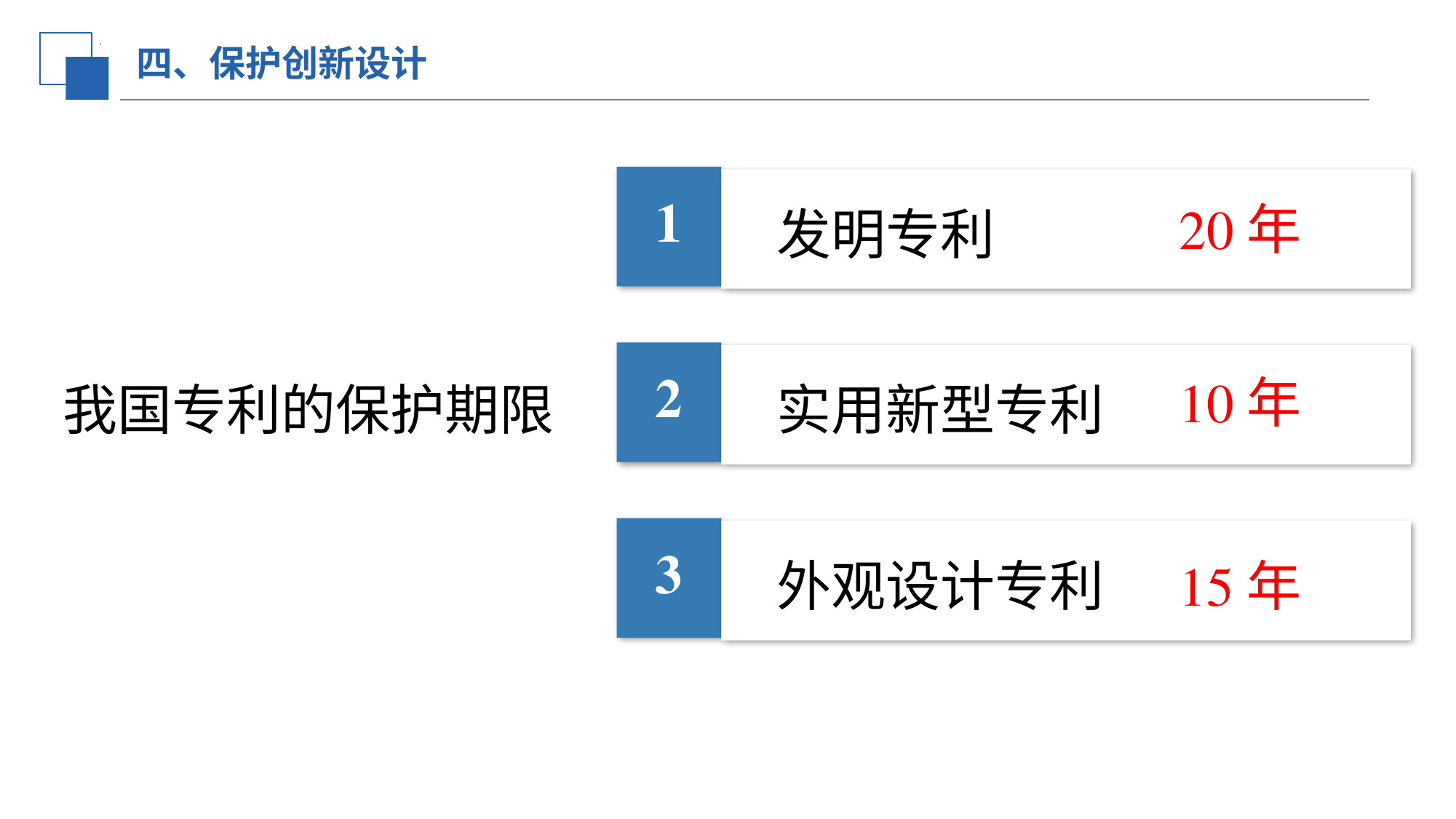

四、保护创新设计

1
发明专利
20年

2
实用新型专利
10年
我国专利的保护期限

3
外观设计专利
15年